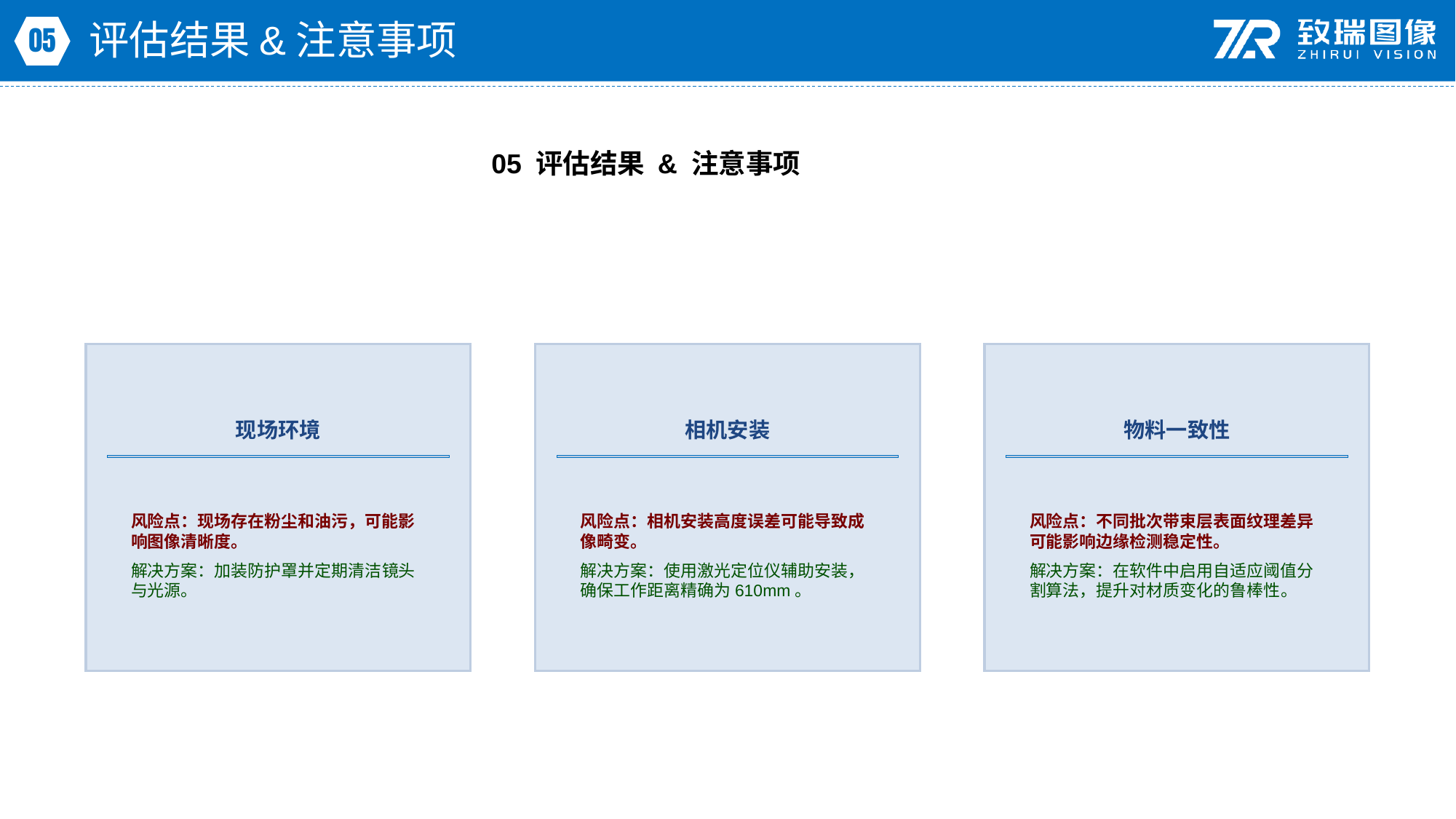

评估结果&注意事项
05

05 评估结果 & 注意事项

现场环境

相机安装

物料一致性

风险点：现场存在粉尘和油污，可能影响图像清晰度。
解决方案：加装防护罩并定期清洁镜头与光源。

风险点：相机安装高度误差可能导致成像畸变。
解决方案：使用激光定位仪辅助安装，确保工作距离精确为610mm。

风险点：不同批次带束层表面纹理差异可能影响边缘检测稳定性。
解决方案：在软件中启用自适应阈值分割算法，提升对材质变化的鲁棒性。